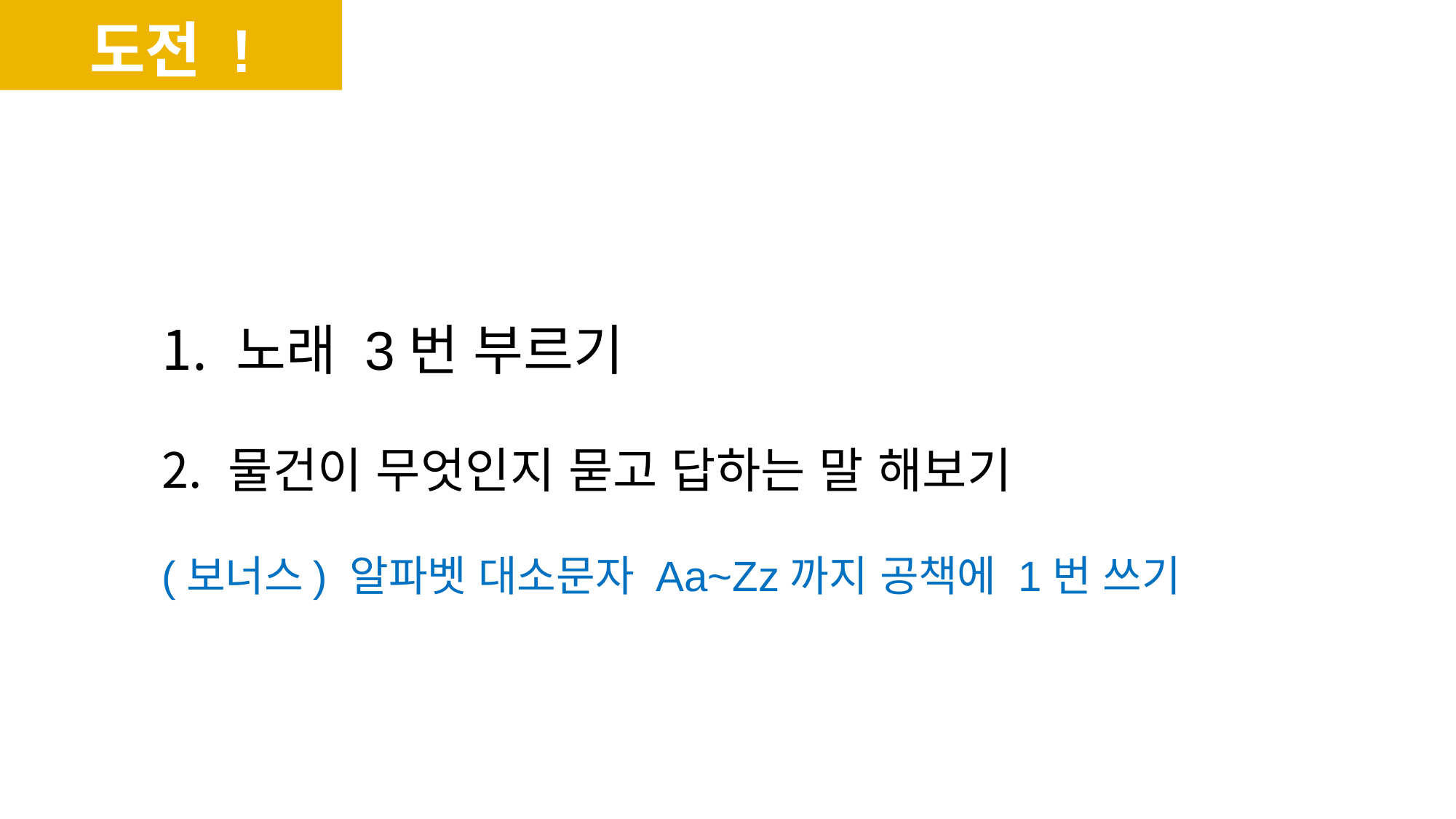

도전 !
 노래 3번 부르기
 물건이 무엇인지 묻고 답하는 말 해보기
(보너스) 알파벳 대소문자 Aa~Zz까지 공책에 1번 쓰기